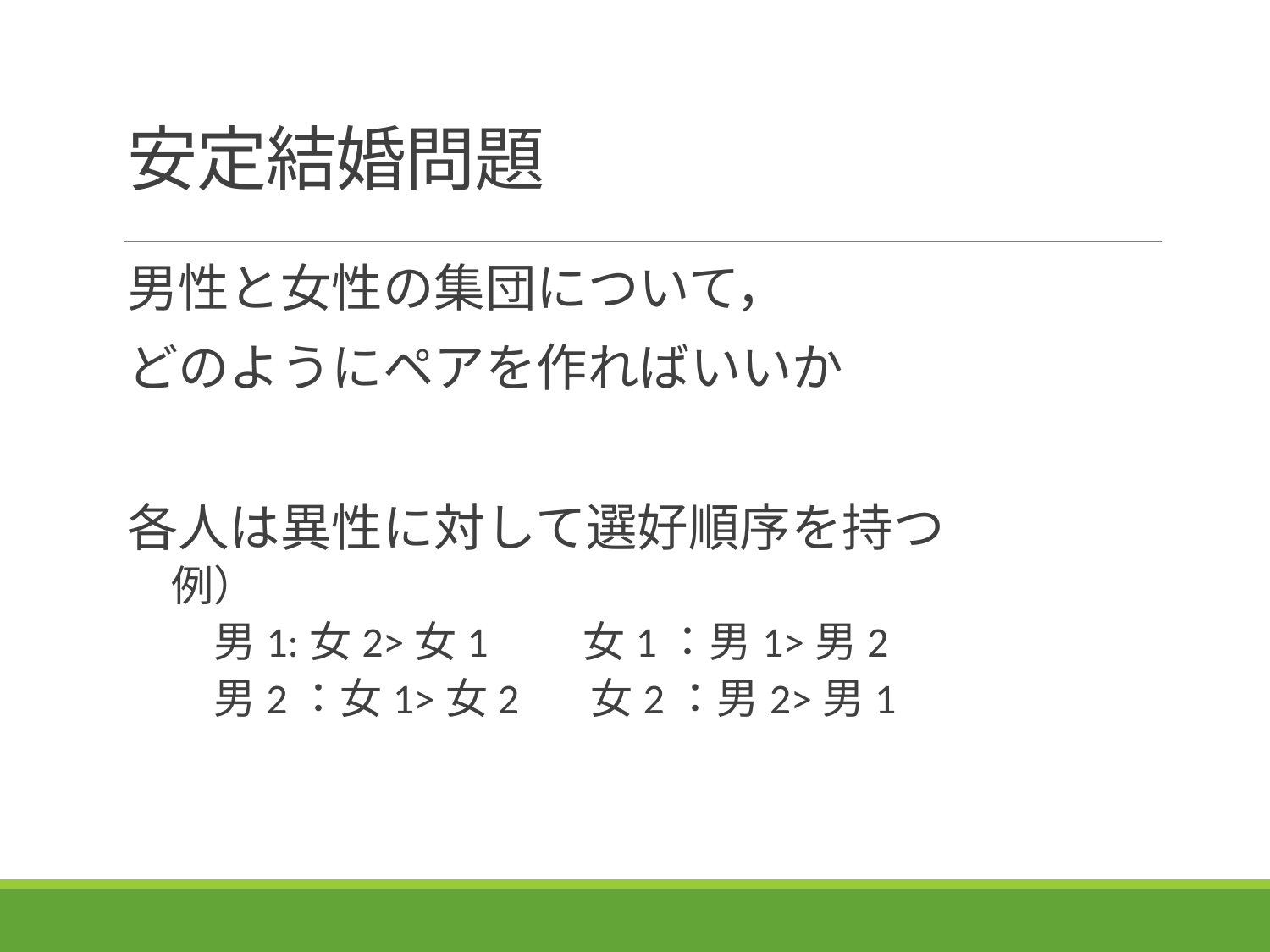

# 安定結婚問題
男性と女性の集団について，
どのようにペアを作ればいいか

各人は異性に対して選好順序を持つ
  例）
  　男1:女2>女1　　女1：男1>男2
  　男2：女1>女2  　女2：男2>男1